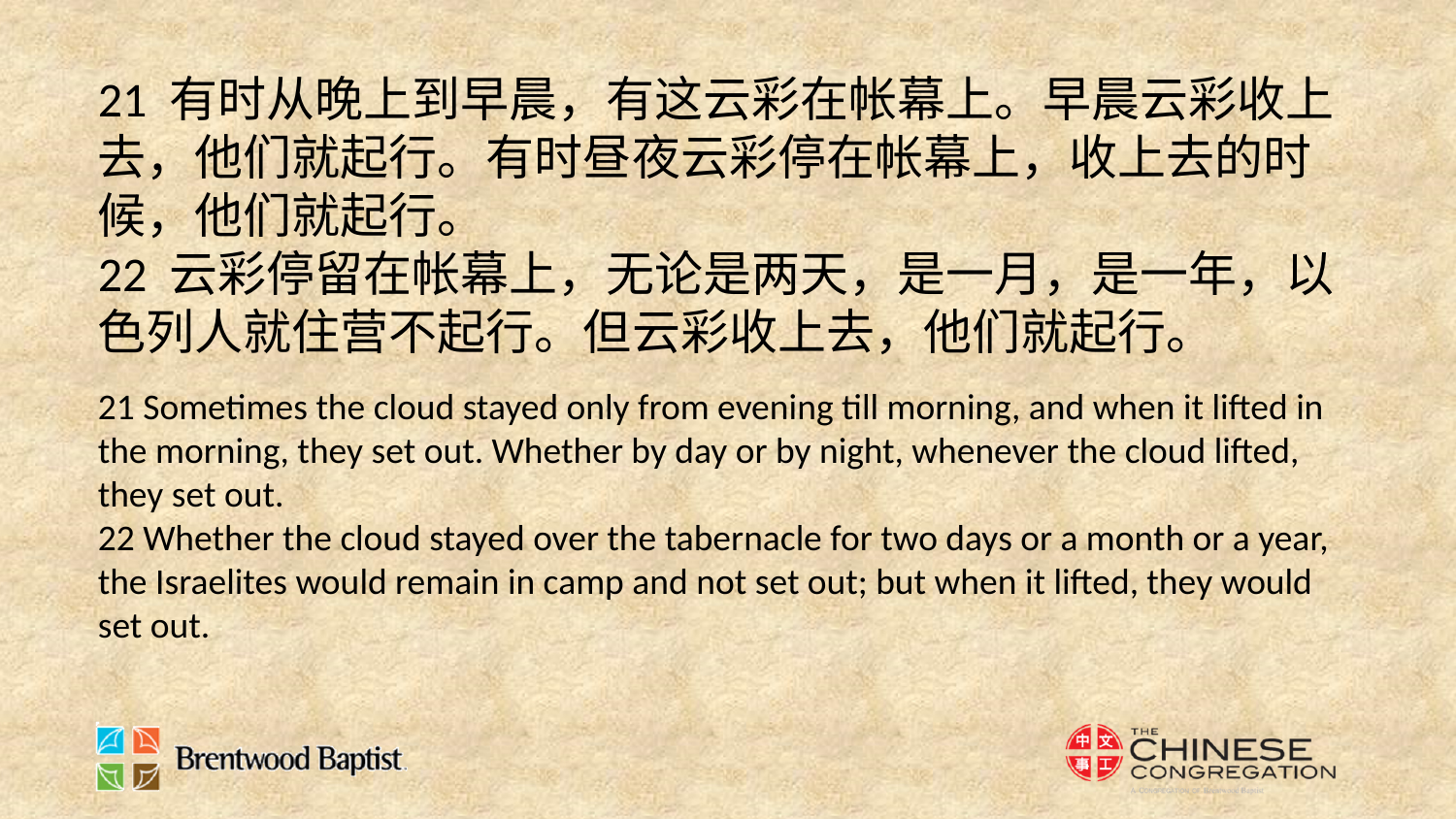

21 有时从晚上到早晨，有这云彩在帐幕上。早晨云彩收上去，他们就起行。有时昼夜云彩停在帐幕上，收上去的时候，他们就起行。
22 云彩停留在帐幕上，无论是两天，是一月，是一年，以色列人就住营不起行。但云彩收上去，他们就起行。

21 Sometimes the cloud stayed only from evening till morning, and when it lifted in the morning, they set out. Whether by day or by night, whenever the cloud lifted, they set out.
22 Whether the cloud stayed over the tabernacle for two days or a month or a year, the Israelites would remain in camp and not set out; but when it lifted, they would set out.